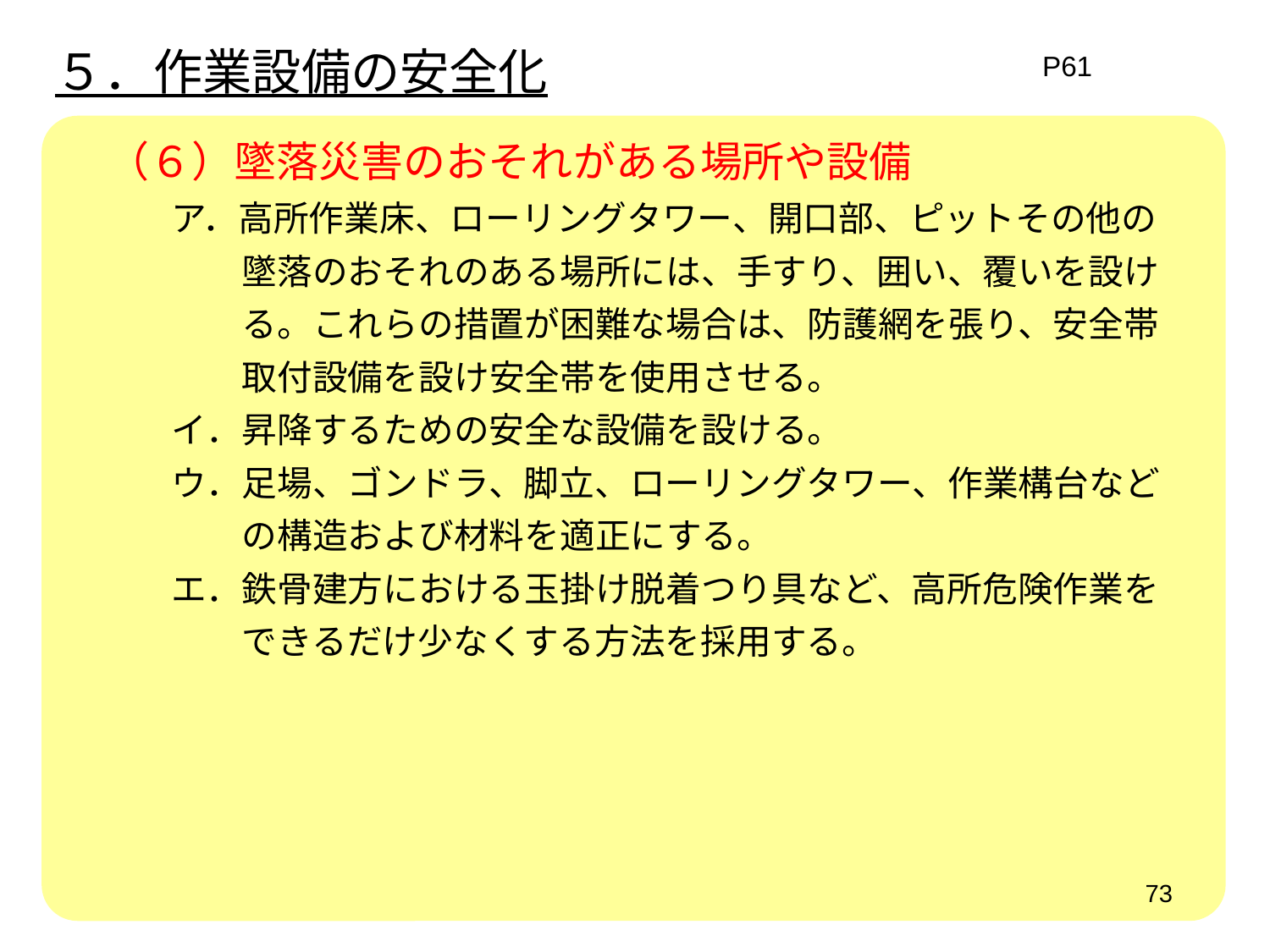

５．作業設備の安全化
P61
　（６）墜落災害のおそれがある場所や設備
　　　ア．高所作業床、ローリングタワー、開口部、ピットその他の
　　　　　墜落のおそれのある場所には、手すり、囲い、覆いを設け
　　　　　る。これらの措置が困難な場合は、防護網を張り、安全帯
　　　　　取付設備を設け安全帯を使用させる。
　　　イ．昇降するための安全な設備を設ける。
　　　ウ．足場、ゴンドラ、脚立、ローリングタワー、作業構台など
　　　　　の構造および材料を適正にする。
　　　エ．鉄骨建方における玉掛け脱着つり具など、高所危険作業を
　　　　　できるだけ少なくする方法を採用する。
73